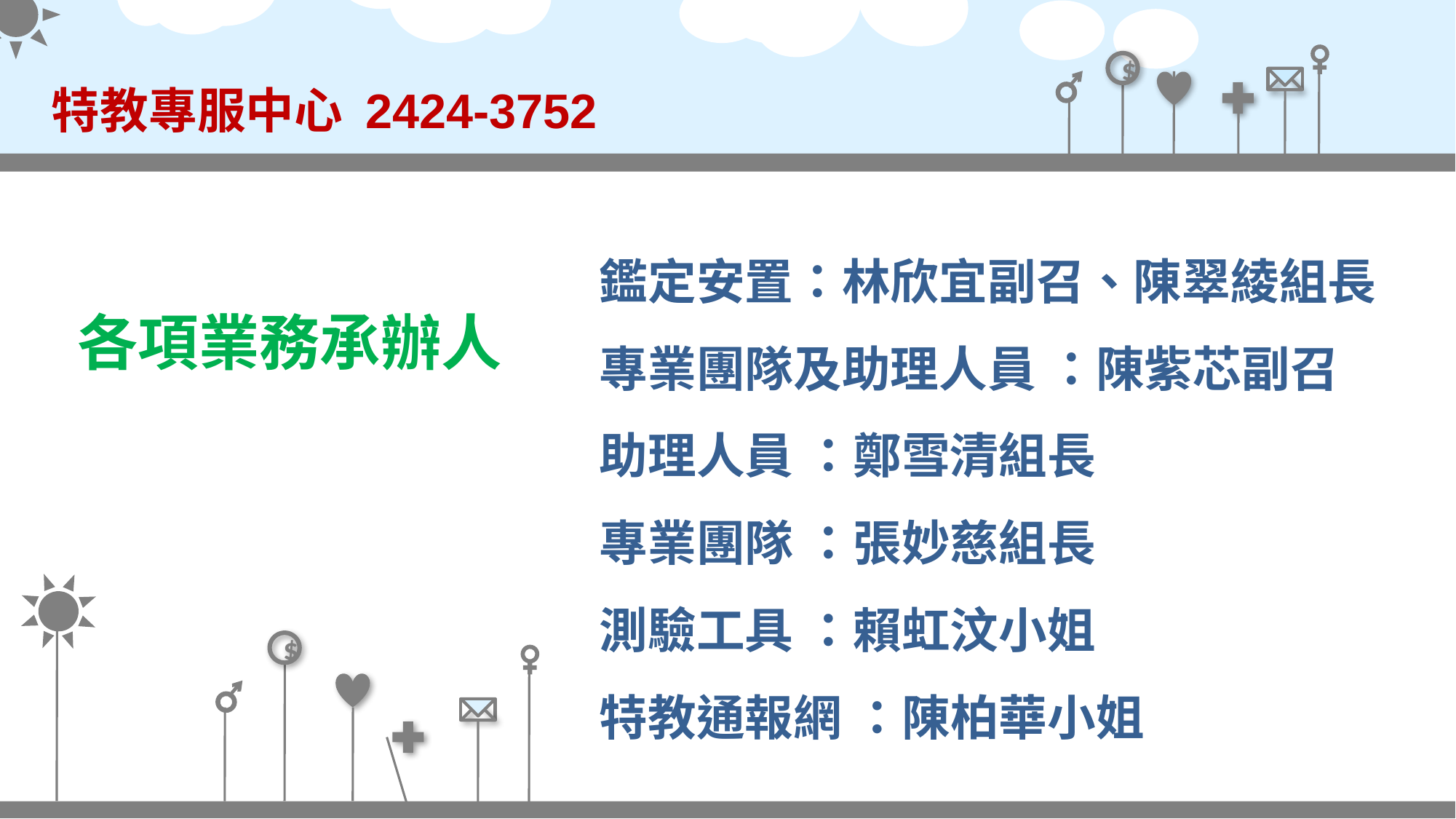

特教專服中心 2424-3752
鑑定安置：林欣宜副召、陳翠綾組長
專業團隊及助理人員 ：陳紫芯副召
助理人員 ：鄭雪清組長
專業團隊 ：張妙慈組長
測驗工具 ：賴虹汶小姐
特教通報網 ：陳柏華小姐
各項業務承辦人

$